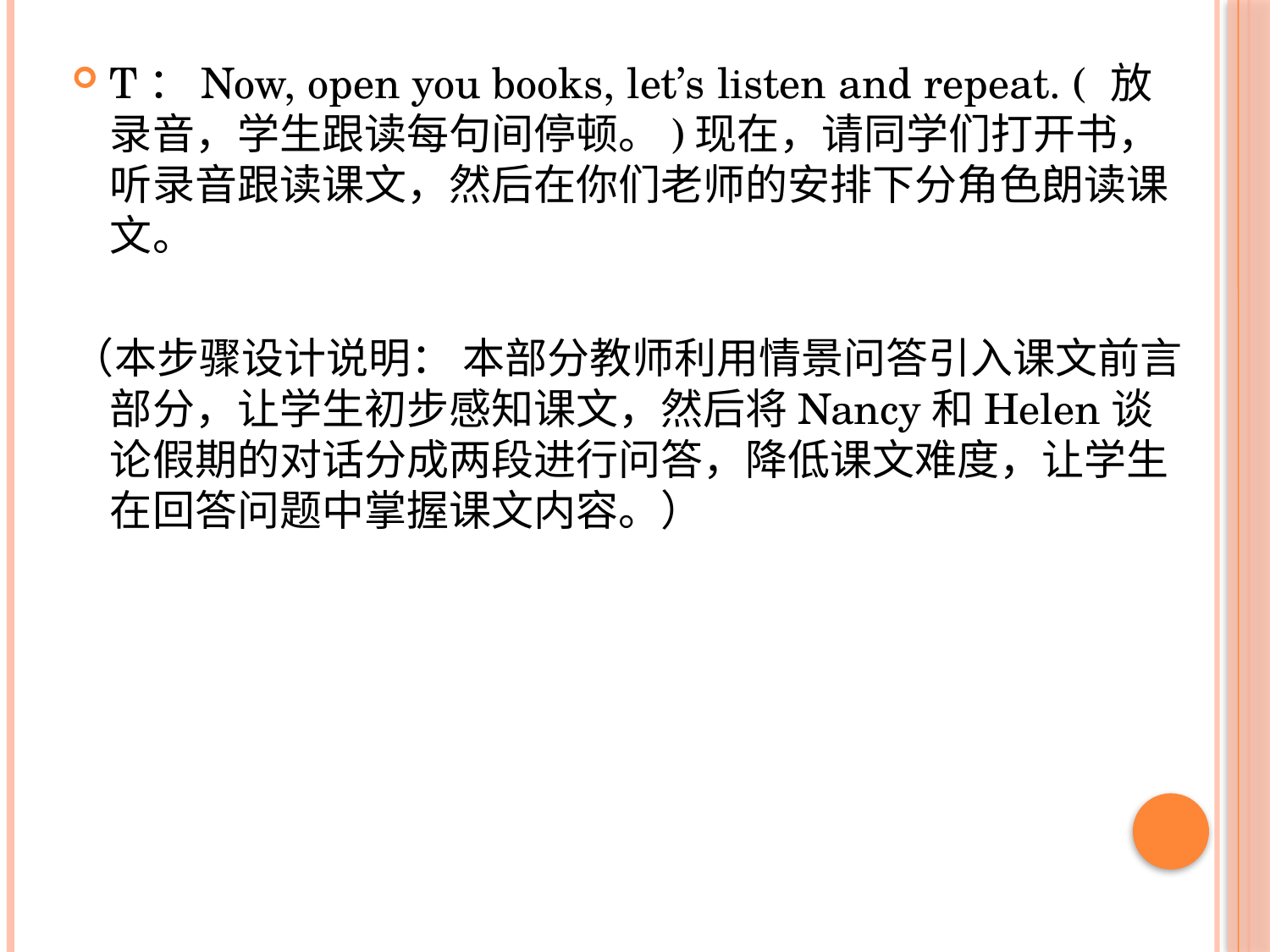

T：Now, open you books, let’s listen and repeat. ( 放录音，学生跟读每句间停顿。)现在，请同学们打开书，听录音跟读课文，然后在你们老师的安排下分角色朗读课文。

（本步骤设计说明： 本部分教师利用情景问答引入课文前言部分，让学生初步感知课文，然后将Nancy和Helen谈论假期的对话分成两段进行问答，降低课文难度，让学生在回答问题中掌握课文内容。）